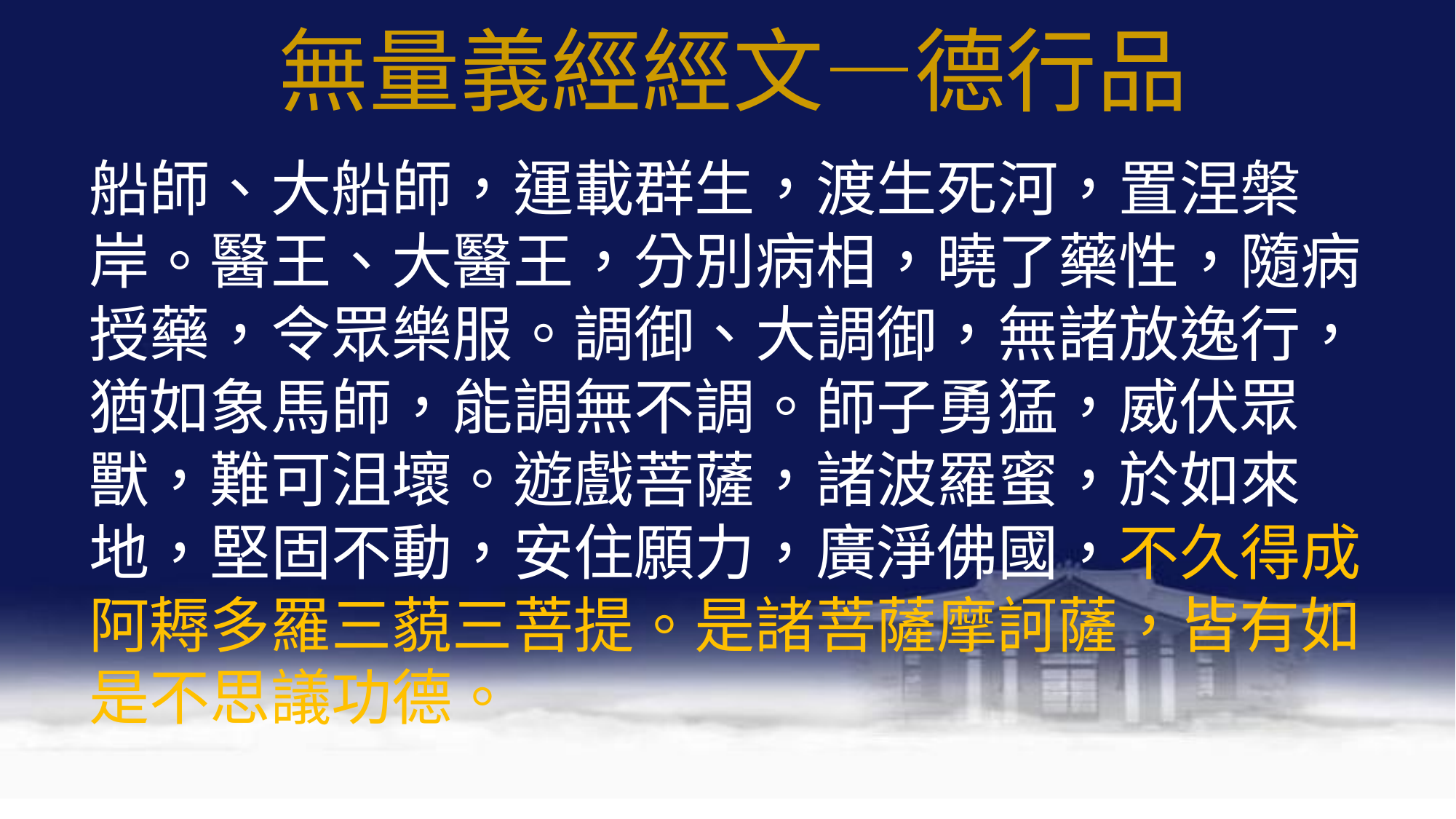

# 無量義經經文—德行品
船師、大船師，運載群生，渡生死河，置涅槃岸。醫王、大醫王，分別病相，曉了藥性，隨病授藥，令眾樂服。調御、大調御，無諸放逸行，猶如象馬師，能調無不調。師子勇猛，威伏眾獸，難可沮壞。遊戲菩薩，諸波羅蜜，於如來地，堅固不動，安住願力，廣淨佛國，不久得成阿耨多羅三藐三菩提。是諸菩薩摩訶薩，皆有如是不思議功德。